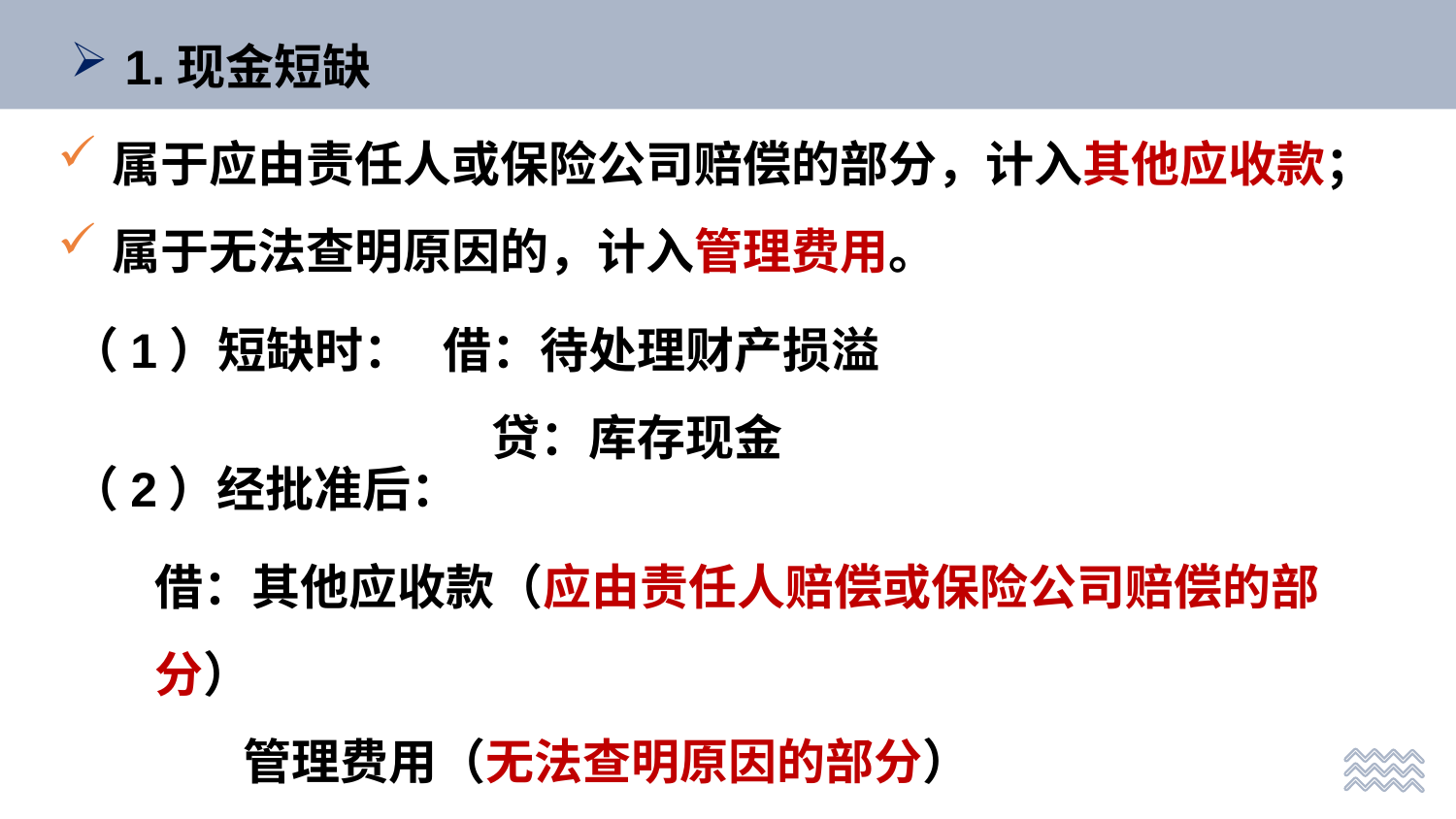

1.现金短缺
属于应由责任人或保险公司赔偿的部分，计入其他应收款；
属于无法查明原因的，计入管理费用。
（1）短缺时：
借：待处理财产损溢
　贷：库存现金
（2）经批准后：
借：其他应收款（应由责任人赔偿或保险公司赔偿的部分）
       管理费用（无法查明原因的部分）
　贷：待处理财产损溢